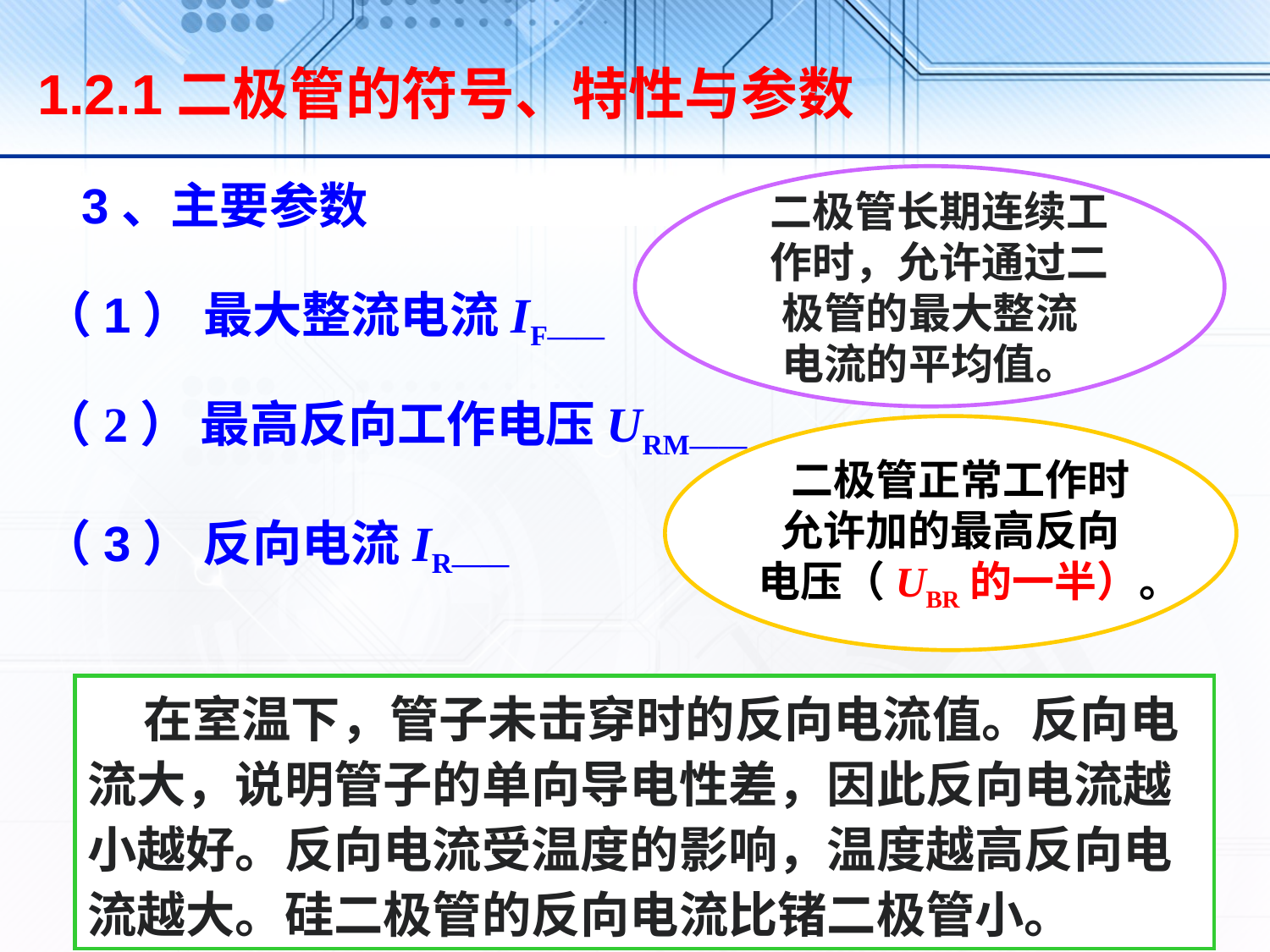

1.2.1二极管的符号、特性与参数

 二极管长期连续工
 作时，允许通过二
极管的最大整流
电流的平均值。
3、主要参数
（1） 最大整流电流IF——
（2） 最高反向工作电压URM——
 二极管正常工作时
允许加的最高反向
   电压（UBR的一半）。
（3） 反向电流IR——
    在室温下，管子未击穿时的反向电流值。反向电流大，说明管子的单向导电性差，因此反向电流越小越好。反向电流受温度的影响，温度越高反向电流越大。硅二极管的反向电流比锗二极管小。